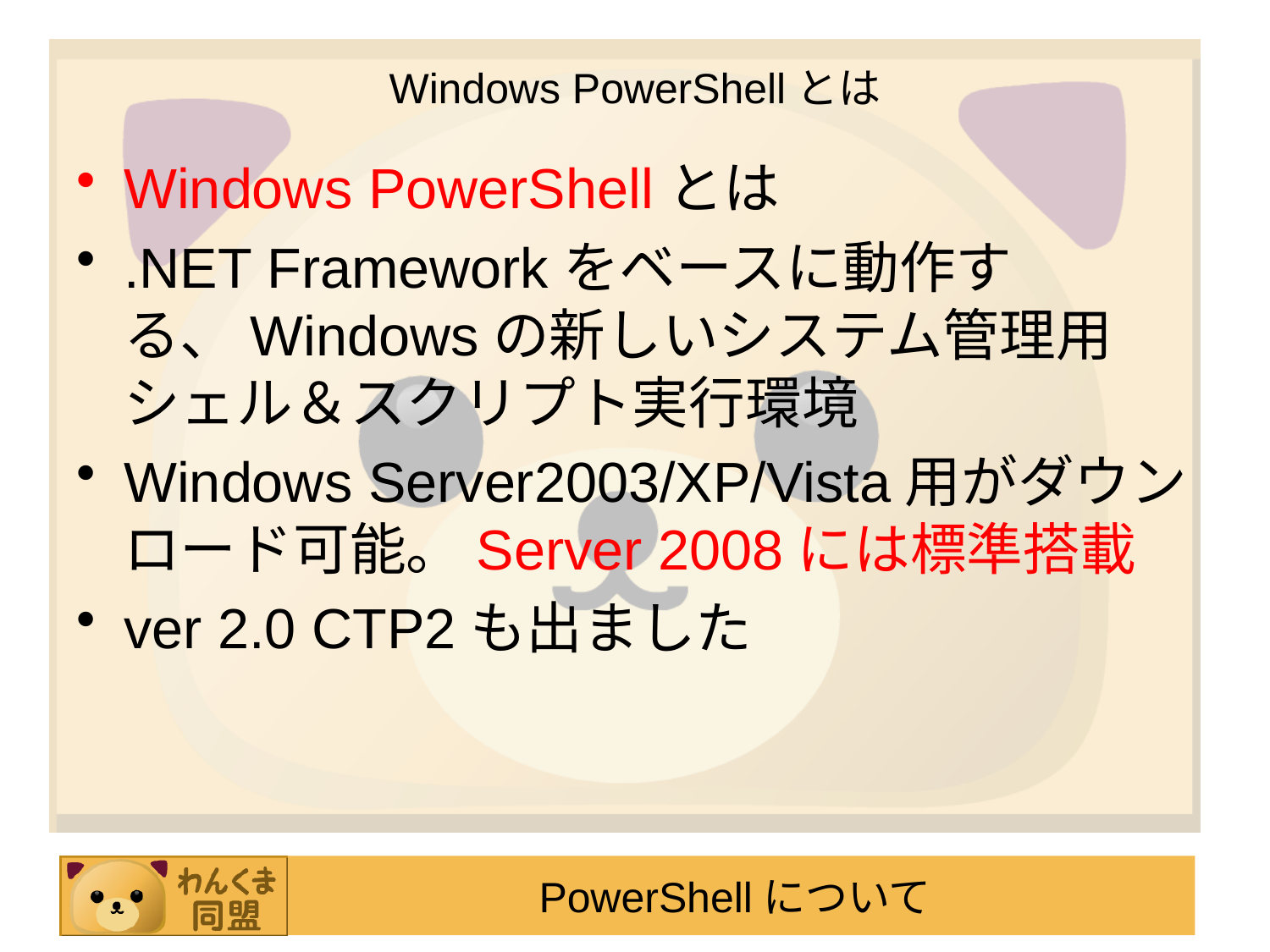

# Windows PowerShellとは
Windows PowerShellとは
.NET Frameworkをベースに動作する、Windowsの新しいシステム管理用シェル＆スクリプト実行環境
Windows Server2003/XP/Vista用がダウンロード可能。Server 2008には標準搭載
ver 2.0 CTP2も出ました